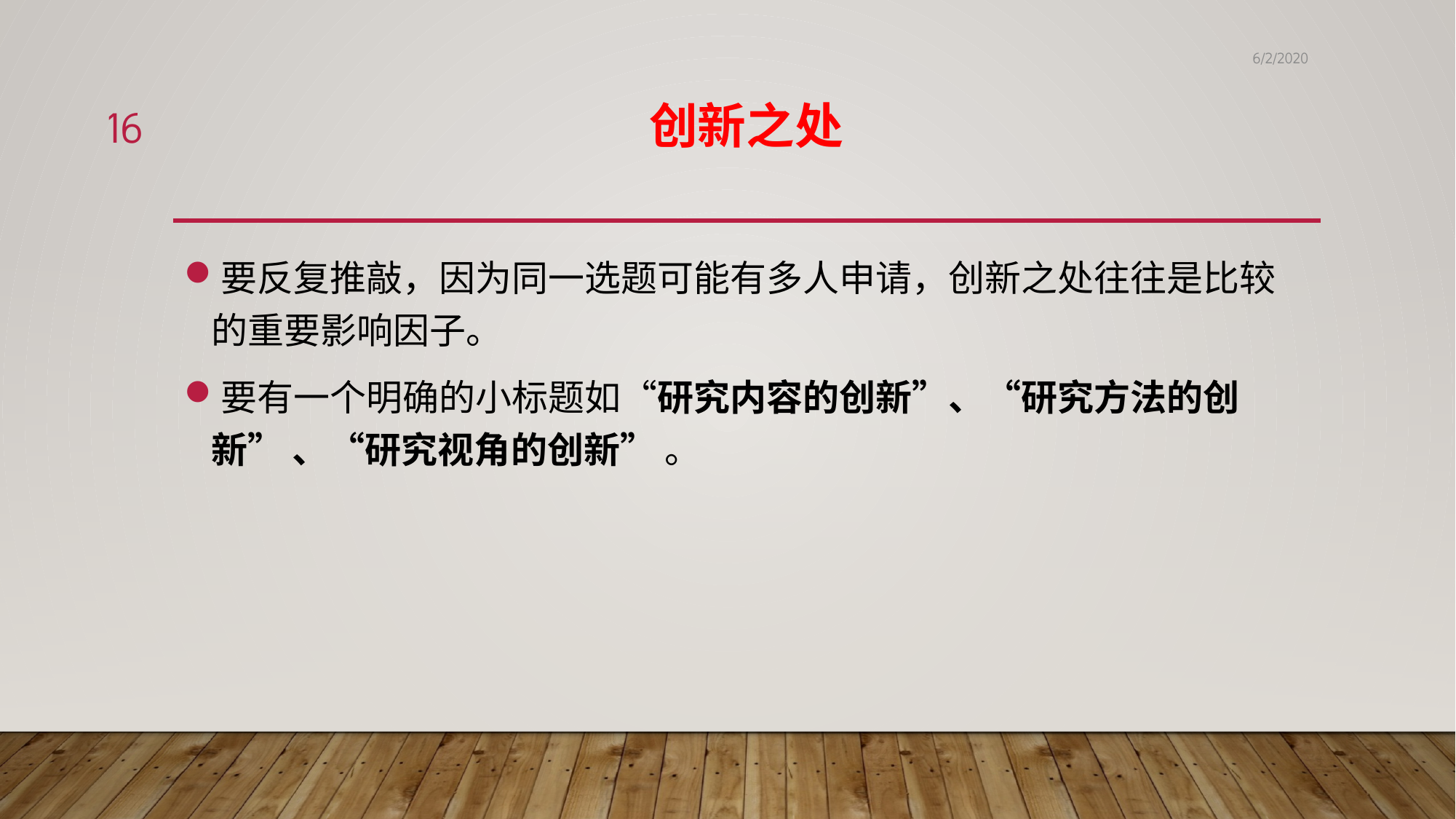

6/2/2020
16
# 创新之处
要反复推敲，因为同一选题可能有多人申请，创新之处往往是比较的重要影响因子。
要有一个明确的小标题如“研究内容的创新”、“研究方法的创新” 、“研究视角的创新” 。